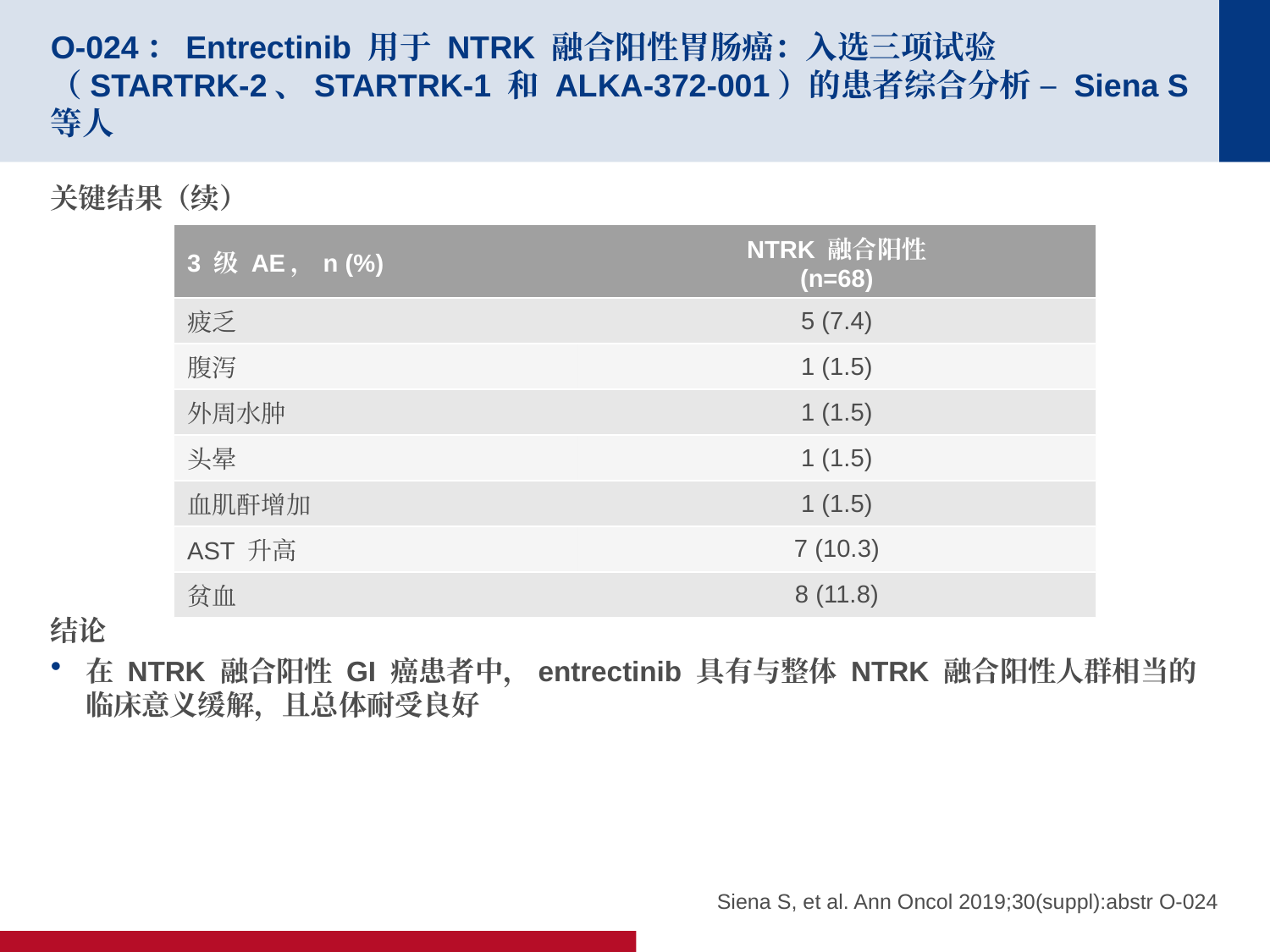

# O-024：Entrectinib 用于 NTRK 融合阳性胃肠癌：入选三项试验（STARTRK-2、STARTRK-1 和 ALKA-372-001）的患者综合分析 – Siena S 等人
关键结果（续）
结论
在 NTRK 融合阳性 GI 癌患者中，entrectinib 具有与整体 NTRK 融合阳性人群相当的临床意义缓解，且总体耐受良好
| 3 级 AE，n (%) | NTRK 融合阳性 (n=68) |
| --- | --- |
| 疲乏 | 5 (7.4) |
| 腹泻 | 1 (1.5) |
| 外周水肿 | 1 (1.5) |
| 头晕 | 1 (1.5) |
| 血肌酐增加 | 1 (1.5) |
| AST 升高 | 7 (10.3) |
| 贫血 | 8 (11.8) |
Siena S, et al. Ann Oncol 2019;30(suppl):abstr O-024